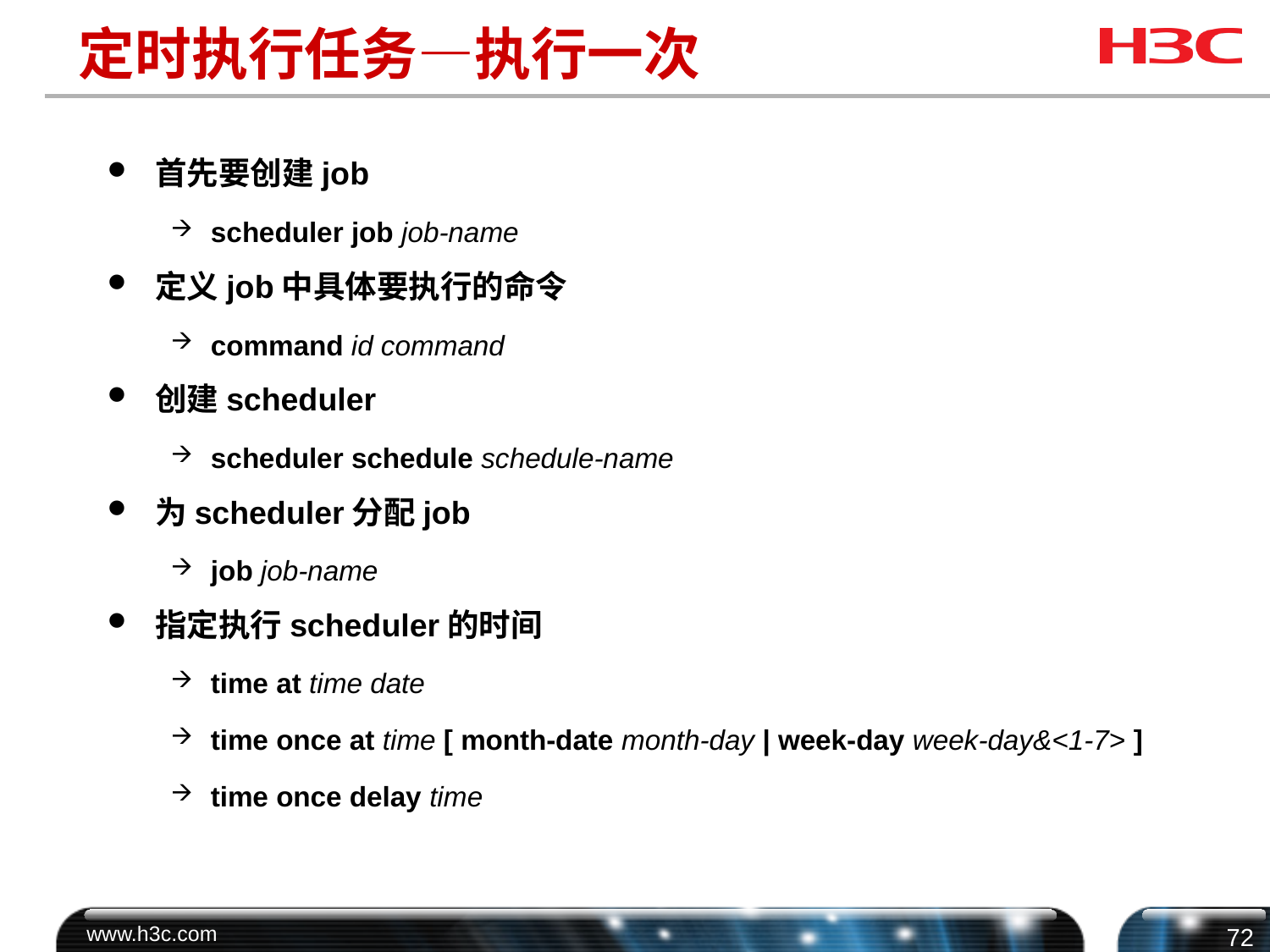

# 定时执行任务—执行一次
首先要创建job
scheduler job job-name
定义job中具体要执行的命令
command id command
创建scheduler
scheduler schedule schedule-name
为scheduler分配job
job job-name
指定执行scheduler的时间
time at time date
time once at time [ month-date month-day | week-day week-day&<1-7> ]
time once delay time